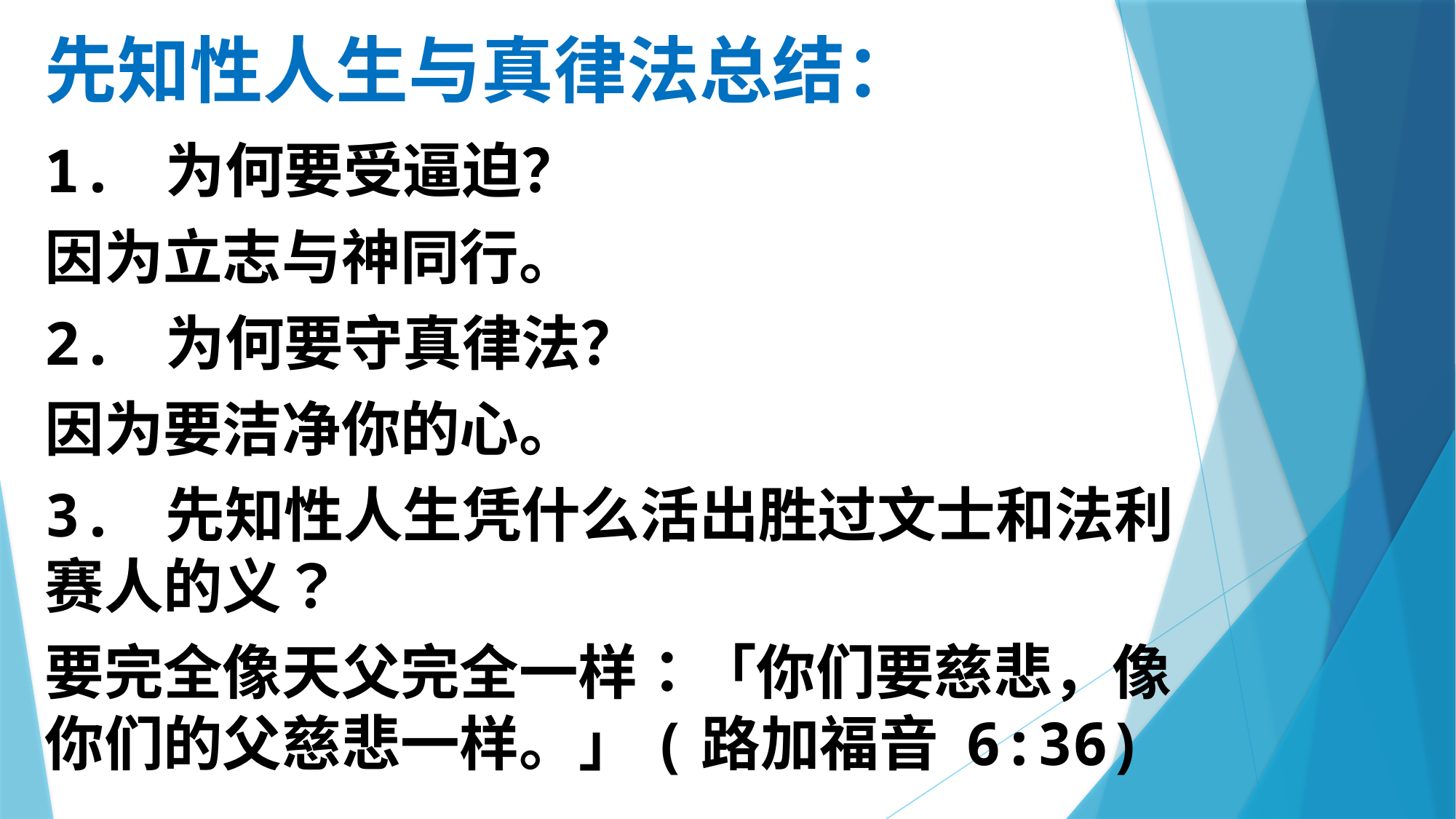

# 先知性人生与真律法总结：
1. 为何要受逼迫？
因为立志与神同行。
2. 为何要守真律法？
因为要洁净你的心。
3. 先知性人生凭什么活出胜过文士和法利赛人的义？
要完全像天父完全一样：「你们要慈悲，像你们的父慈悲一样。」(路加福音 6:36)